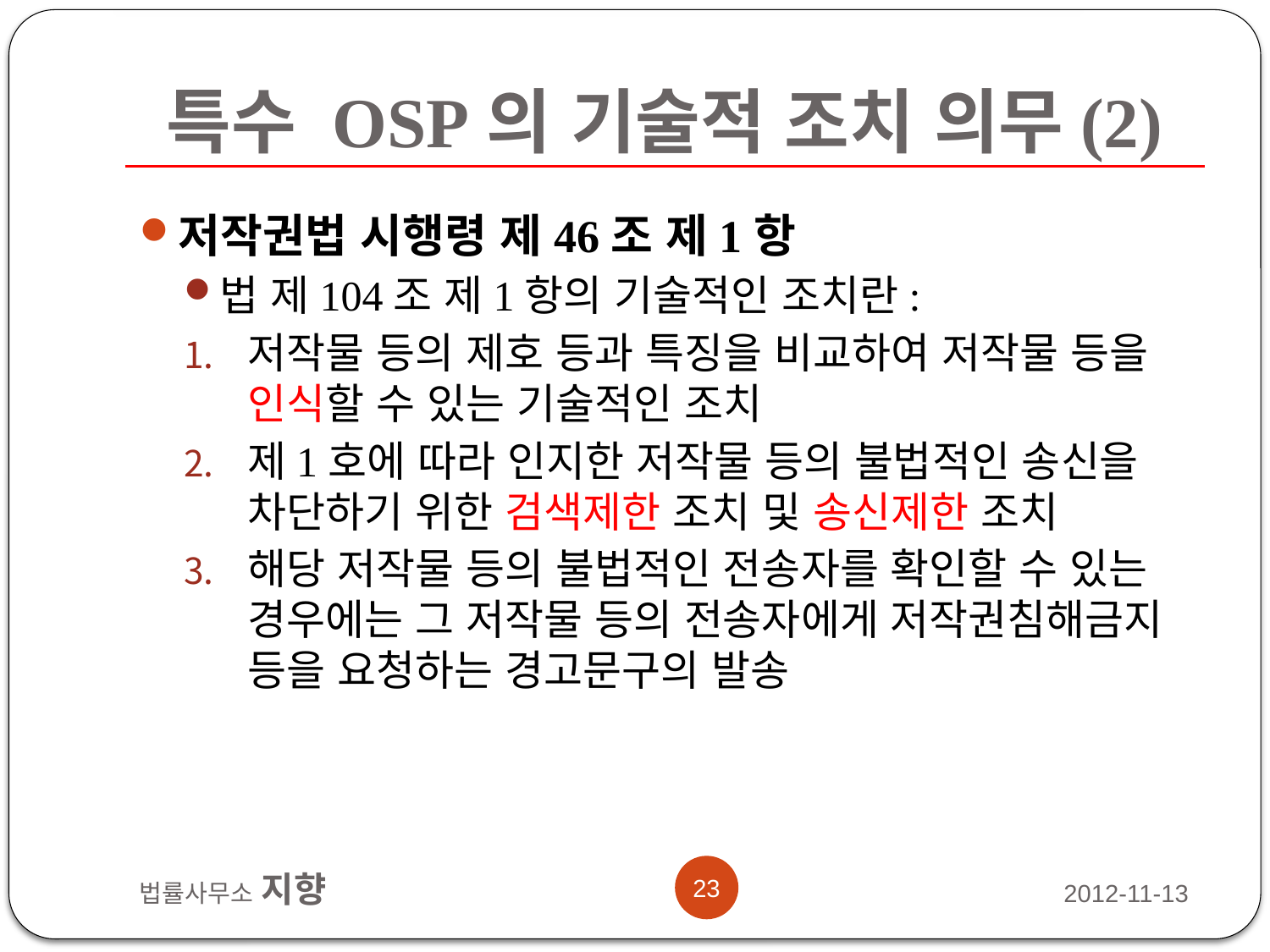

# 특수 OSP의 기술적 조치 의무(2)
저작권법 시행령 제46조 제1항
법 제104조 제1항의 기술적인 조치란:
저작물 등의 제호 등과 특징을 비교하여 저작물 등을 인식할 수 있는 기술적인 조치
제1호에 따라 인지한 저작물 등의 불법적인 송신을 차단하기 위한 검색제한 조치 및 송신제한 조치
해당 저작물 등의 불법적인 전송자를 확인할 수 있는 경우에는 그 저작물 등의 전송자에게 저작권침해금지 등을 요청하는 경고문구의 발송

23
법률사무소 지향
2012-11-13